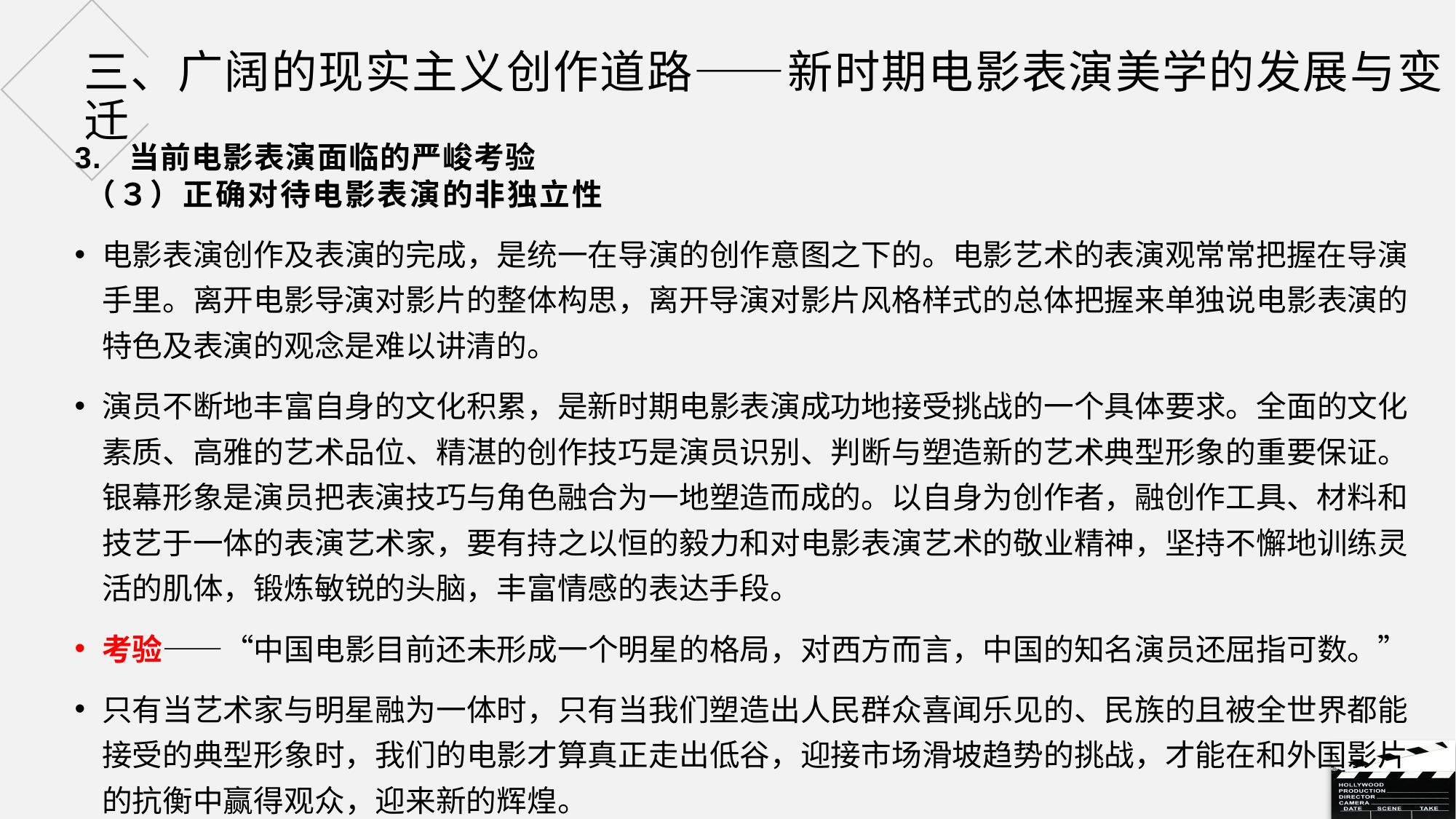

# 三、广阔的现实主义创作道路——新时期电影表演美学的发展与变迁
当前电影表演面临的严峻考验
（３）正确对待电影表演的非独立性
电影表演创作及表演的完成，是统一在导演的创作意图之下的。电影艺术的表演观常常把握在导演手里。离开电影导演对影片的整体构思，离开导演对影片风格样式的总体把握来单独说电影表演的特色及表演的观念是难以讲清的。
演员不断地丰富自身的文化积累，是新时期电影表演成功地接受挑战的一个具体要求。全面的文化素质、高雅的艺术品位、精湛的创作技巧是演员识别、判断与塑造新的艺术典型形象的重要保证。银幕形象是演员把表演技巧与角色融合为一地塑造而成的。以自身为创作者，融创作工具、材料和技艺于一体的表演艺术家，要有持之以恒的毅力和对电影表演艺术的敬业精神，坚持不懈地训练灵活的肌体，锻炼敏锐的头脑，丰富情感的表达手段。
考验——“中国电影目前还未形成一个明星的格局，对西方而言，中国的知名演员还屈指可数。”
只有当艺术家与明星融为一体时，只有当我们塑造出人民群众喜闻乐见的、民族的且被全世界都能接受的典型形象时，我们的电影才算真正走出低谷，迎接市场滑坡趋势的挑战，才能在和外国影片的抗衡中赢得观众，迎来新的辉煌。